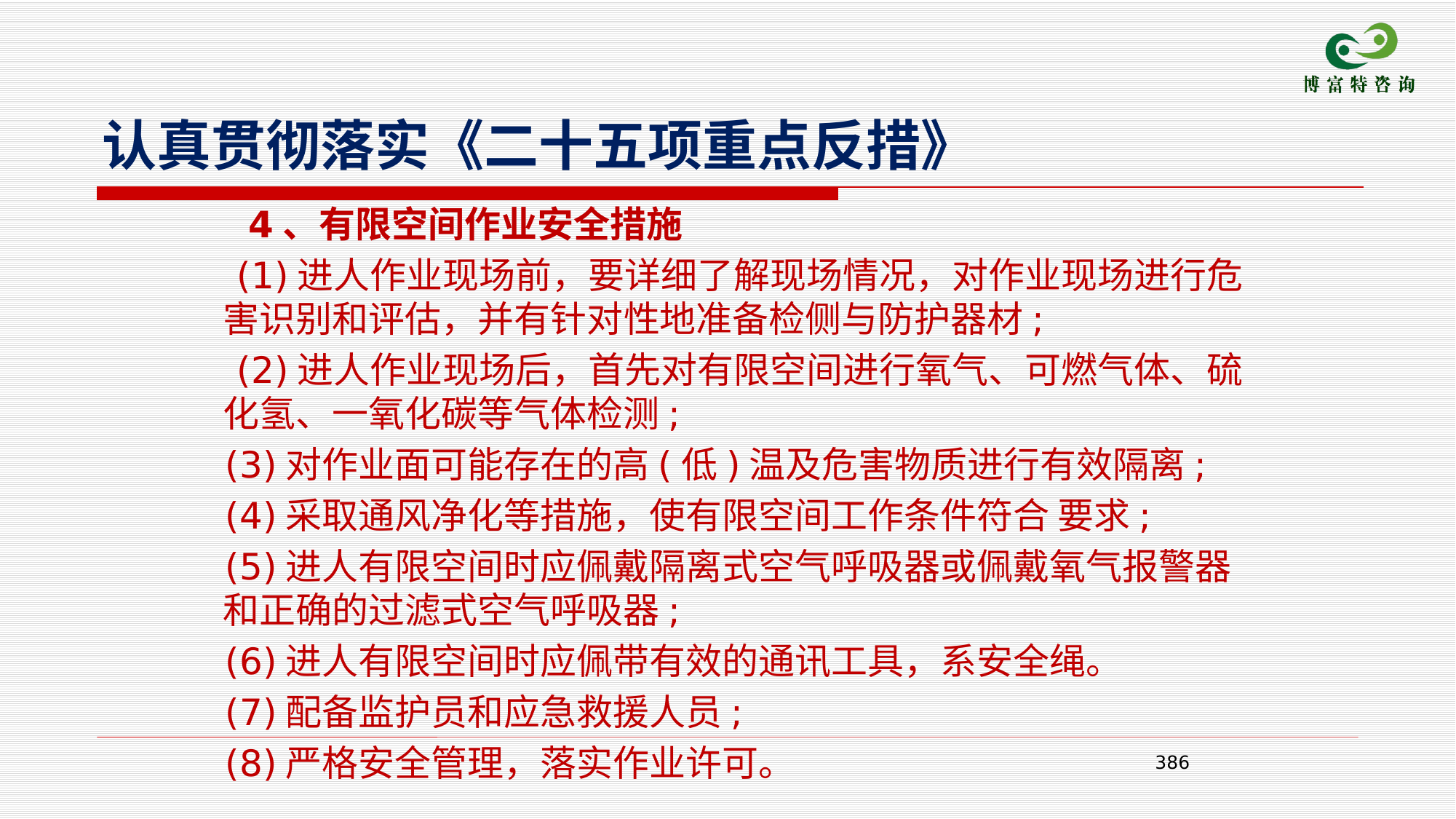

认真贯彻落实《二十五项重点反措》
       4、有限空间作业安全措施
      (1)进人作业现场前，要详细了解现场情况，对作业现场进行危害识别和评估，并有针对性地准备检侧与防护器材;
      (2)进人作业现场后，首先对有限空间进行氧气、可燃气体、硫化氢、一氧化碳等气体检测;
     (3)对作业面可能存在的高(低)温及危害物质进行有效隔离;
     (4)采取通风净化等措施，使有限空间工作条件符合 要求;
     (5)进人有限空间时应佩戴隔离式空气呼吸器或佩戴氧气报警器和正确的过滤式空气呼吸器;
     (6)进人有限空间时应佩带有效的通讯工具，系安全绳。
     (7)配备监护员和应急救援人员;
     (8)严格安全管理，落实作业许可。

386